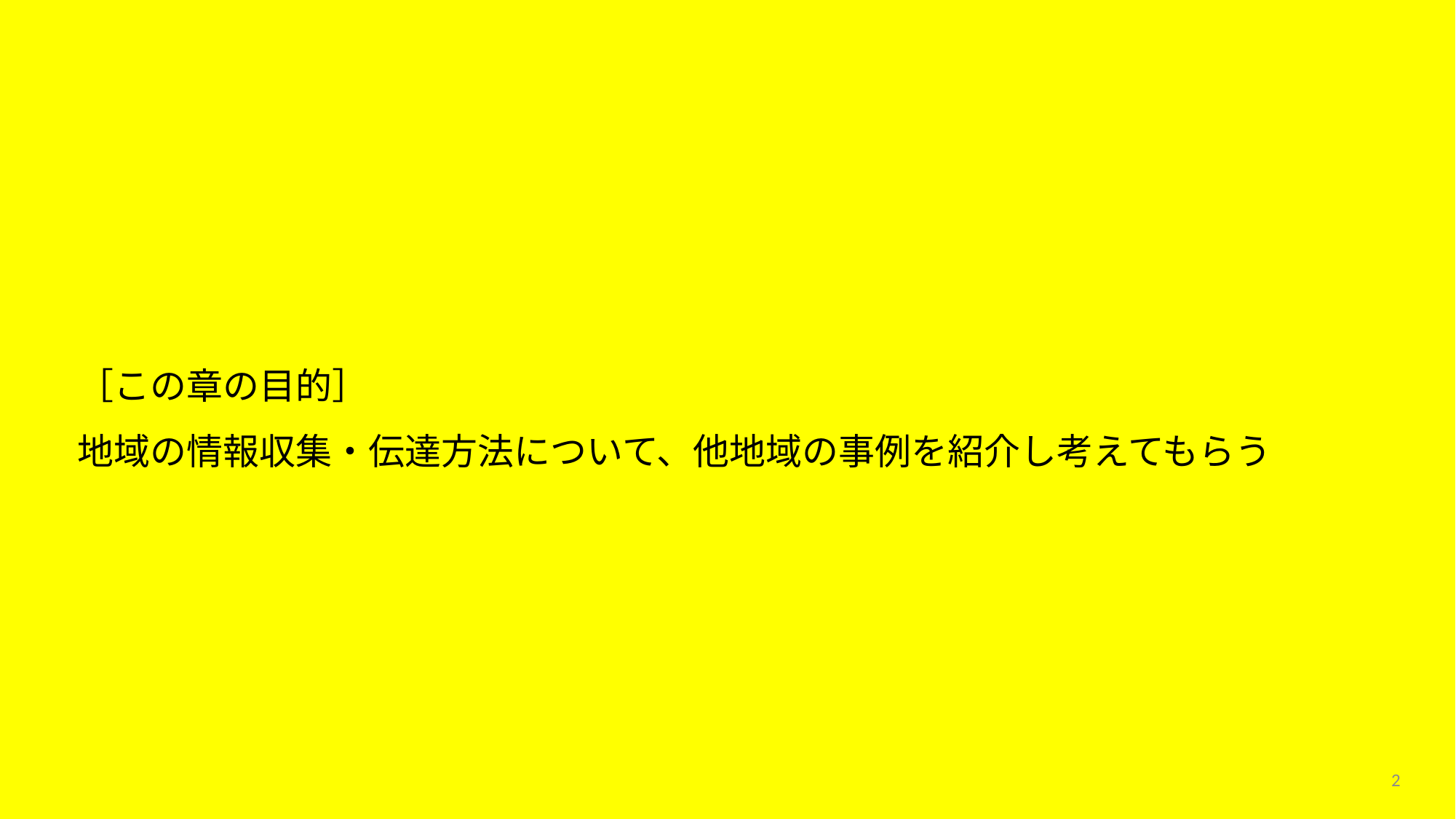

［この章の目的］
地域の情報収集・伝達方法について、他地域の事例を紹介し考えてもらう
2